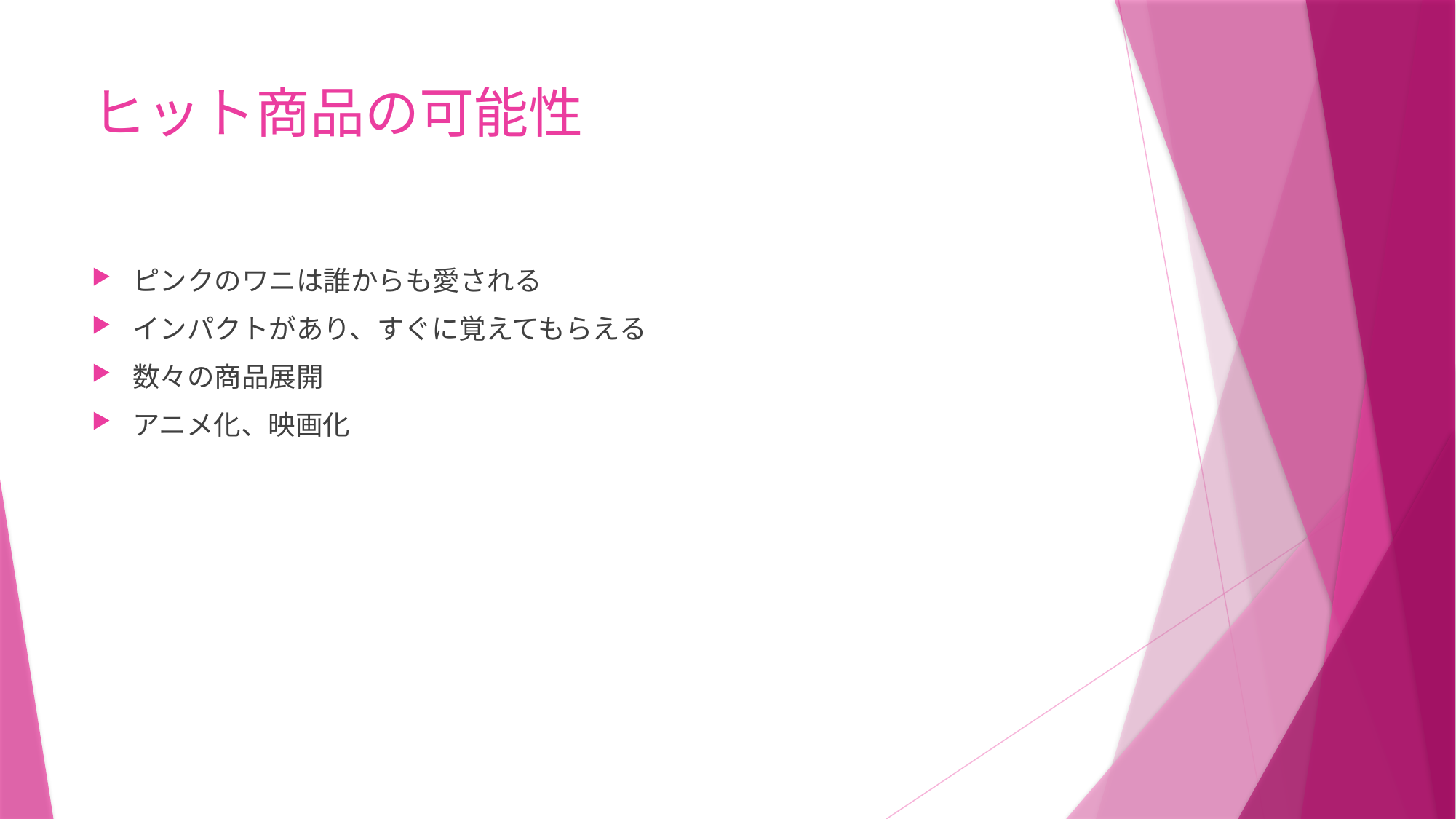

# ヒット商品の可能性
ピンクのワニは誰からも愛される
インパクトがあり、すぐに覚えてもらえる
数々の商品展開
アニメ化、映画化